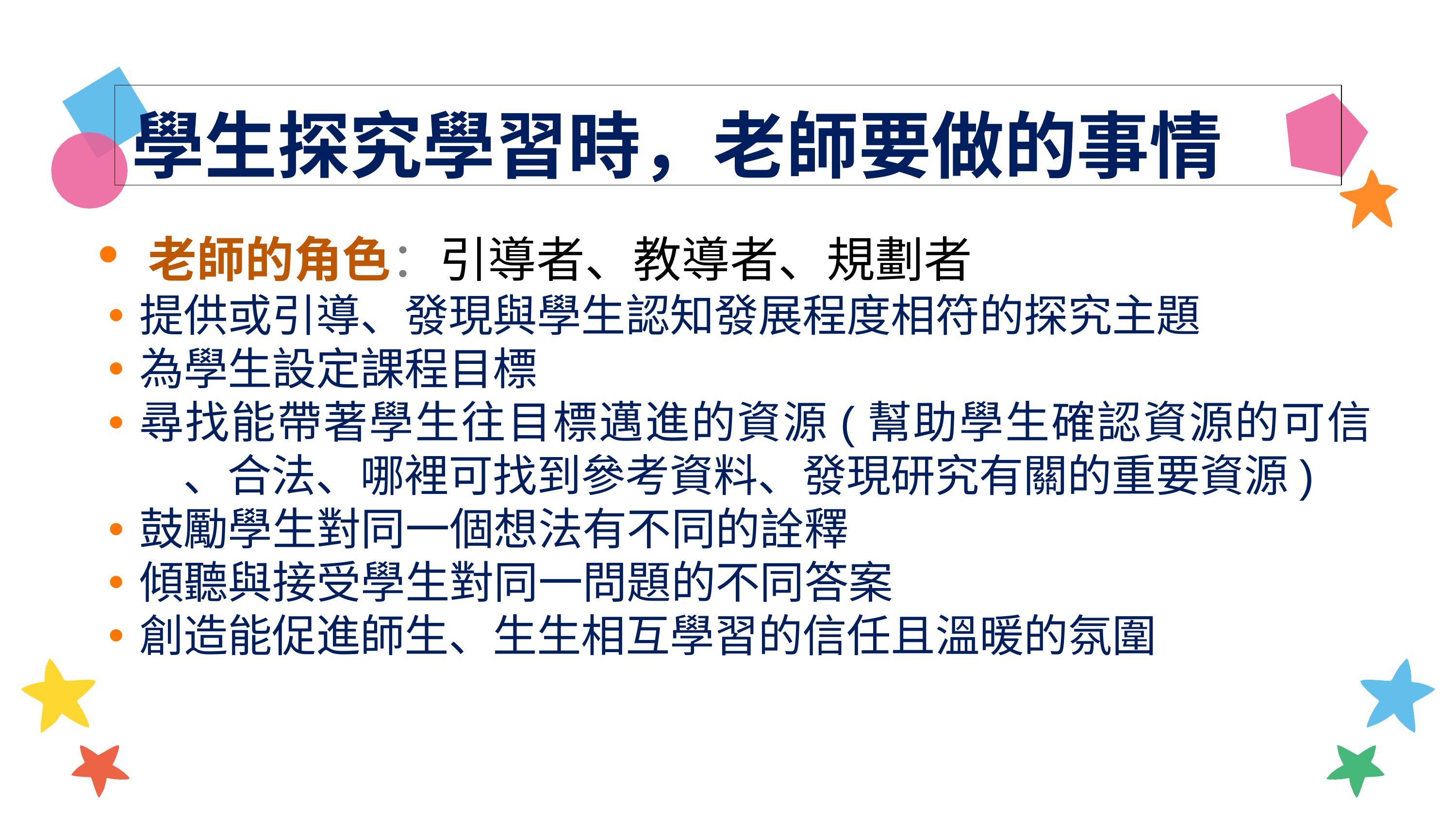

# 學生探究學習時，老師要做的事情
老師的角色：引導者、教導者、規劃者
提供或引導、發現與學生認知發展程度相符的探究主題
為學生設定課程目標
尋找能帶著學生往目標邁進的資源(幫助學生確認資源的可信	、合法、哪裡可找到參考資料、發現研究有關的重要資源)
鼓勵學生對同一個想法有不同的詮釋
傾聽與接受學生對同一問題的不同答案
創造能促進師生、生生相互學習的信任且溫暖的氛圍